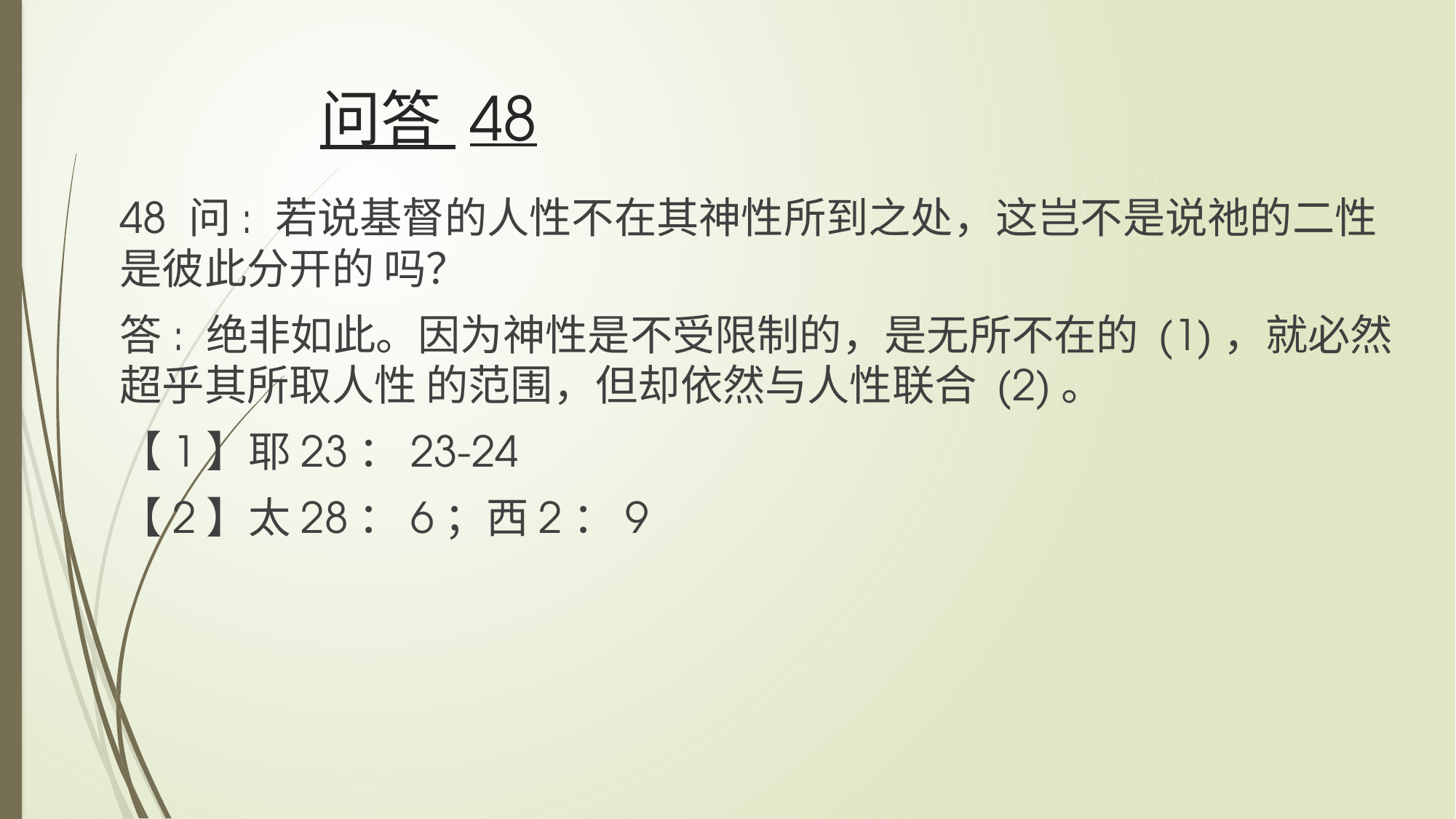

# 问答 48
48 问: 若说基督的人性不在其神性所到之处，这岂不是说祂的二性是彼此分开的 吗？
答: 绝非如此。因为神性是不受限制的，是无所不在的 (1)，就必然超乎其所取人性 的范围，但却依然与人性联合 (2)。
【1】耶23：23-24
【2】太28：6；西2：9